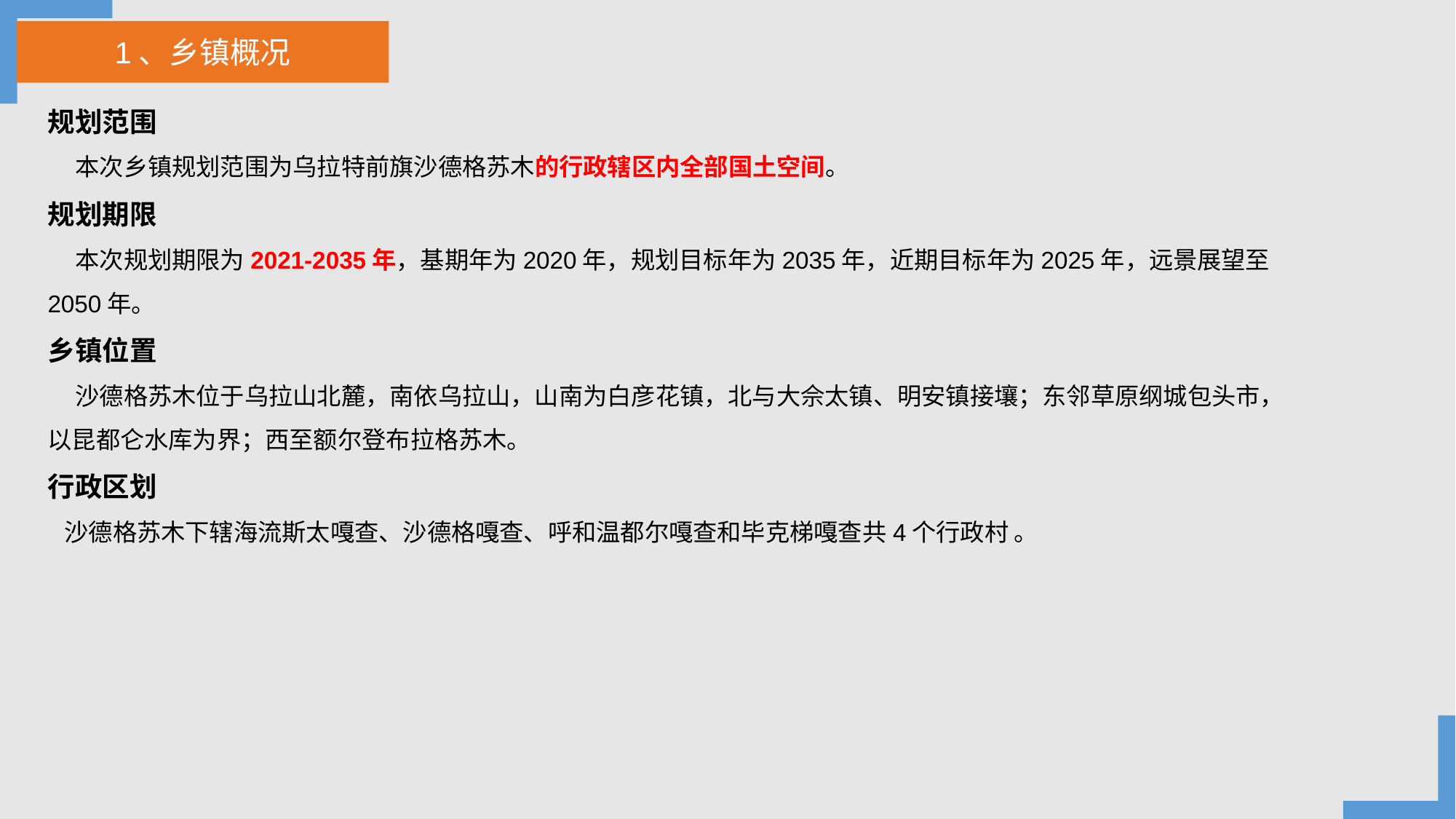

1、乡镇概况
规划范围
    本次乡镇规划范围为乌拉特前旗沙德格苏木的行政辖区内全部国土空间。
规划期限
    本次规划期限为2021-2035年，基期年为2020年，规划目标年为2035年，近期目标年为2025年，远景展望至2050年。
乡镇位置
    沙德格苏木位于乌拉山北麓，南依乌拉山，山南为白彦花镇，北与大佘太镇、明安镇接壤；东邻草原纲城包头市，以昆都仑水库为界；西至额尔登布拉格苏木。
行政区划
  沙德格苏木下辖海流斯太嘎查、沙德格嘎查、呼和温都尔嘎查和毕克梯嘎查共4个行政村 。